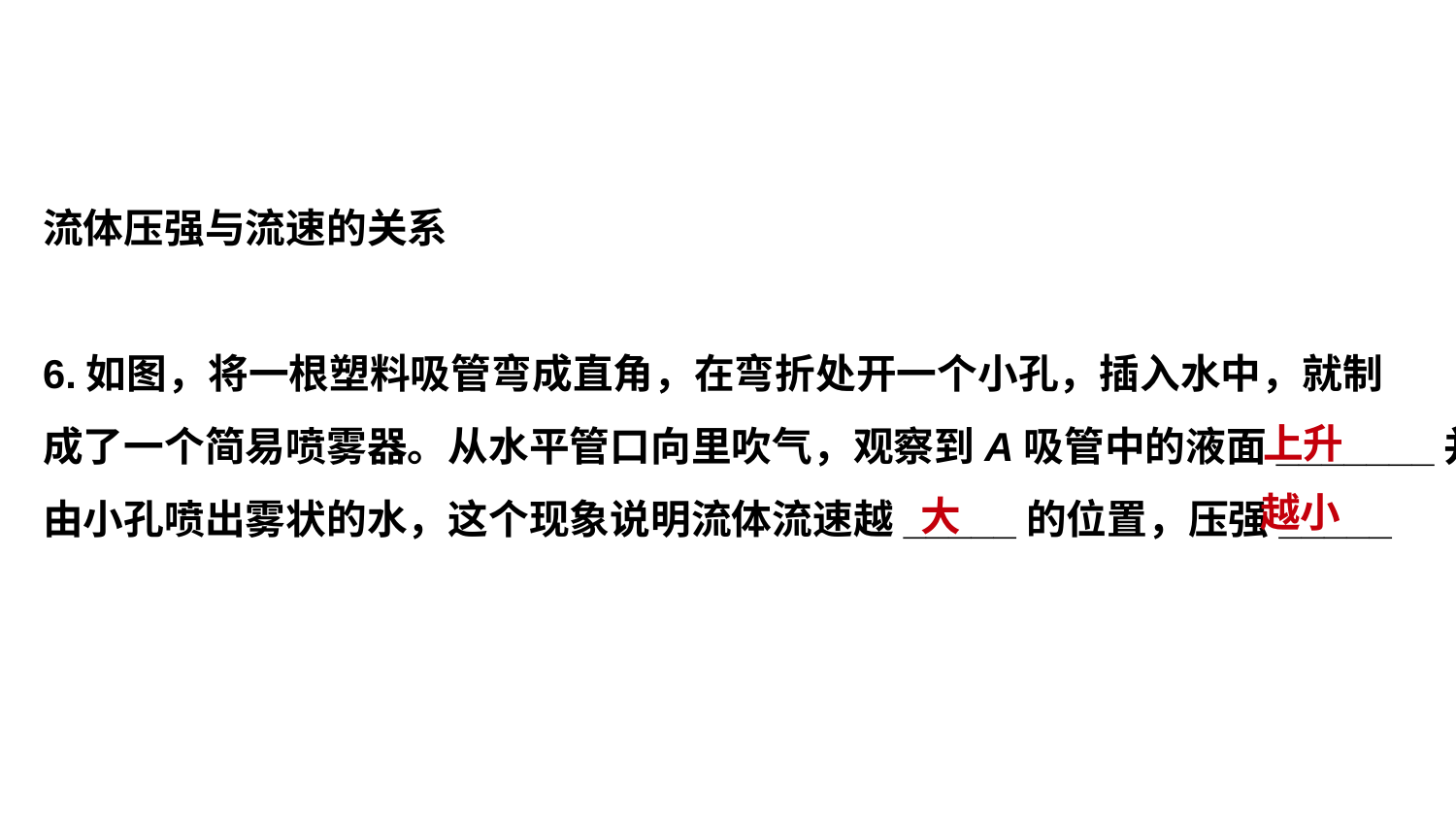

流体压强与流速的关系

6.如图，将一根塑料吸管弯成直角，在弯折处开一个小孔，插入水中，就制
成了一个简易喷雾器。从水平管口向里吹气，观察到A吸管中的液面_______并
由小孔喷出雾状的水，这个现象说明流体流速越_____的位置，压强_____
 上升
越小
 大